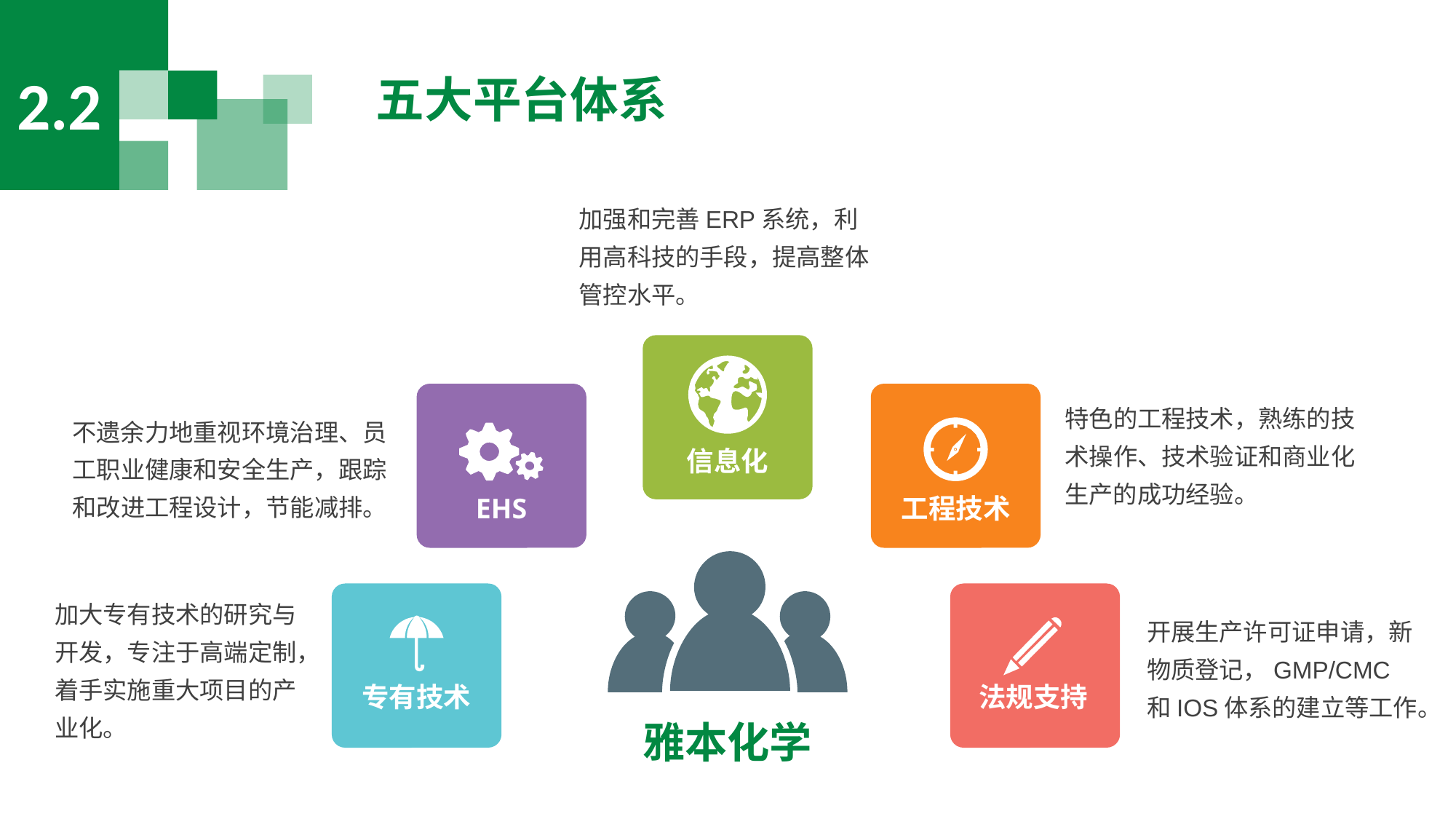

2.2
五大平台体系
加强和完善ERP系统，利用高科技的手段，提高整体管控水平。

特色的工程技术，熟练的技术操作、技术验证和商业化生产的成功经验。
不遗余力地重视环境治理、员工职业健康和安全生产，跟踪和改进工程设计，节能减排。

信息化
EHS
工程技术

加大专有技术的研究与开发，专注于高端定制，着手实施重大项目的产业化。
开展生产许可证申请，新物质登记，GMP/CMC和IOS体系的建立等工作。

专有技术
法规支持
雅本化学